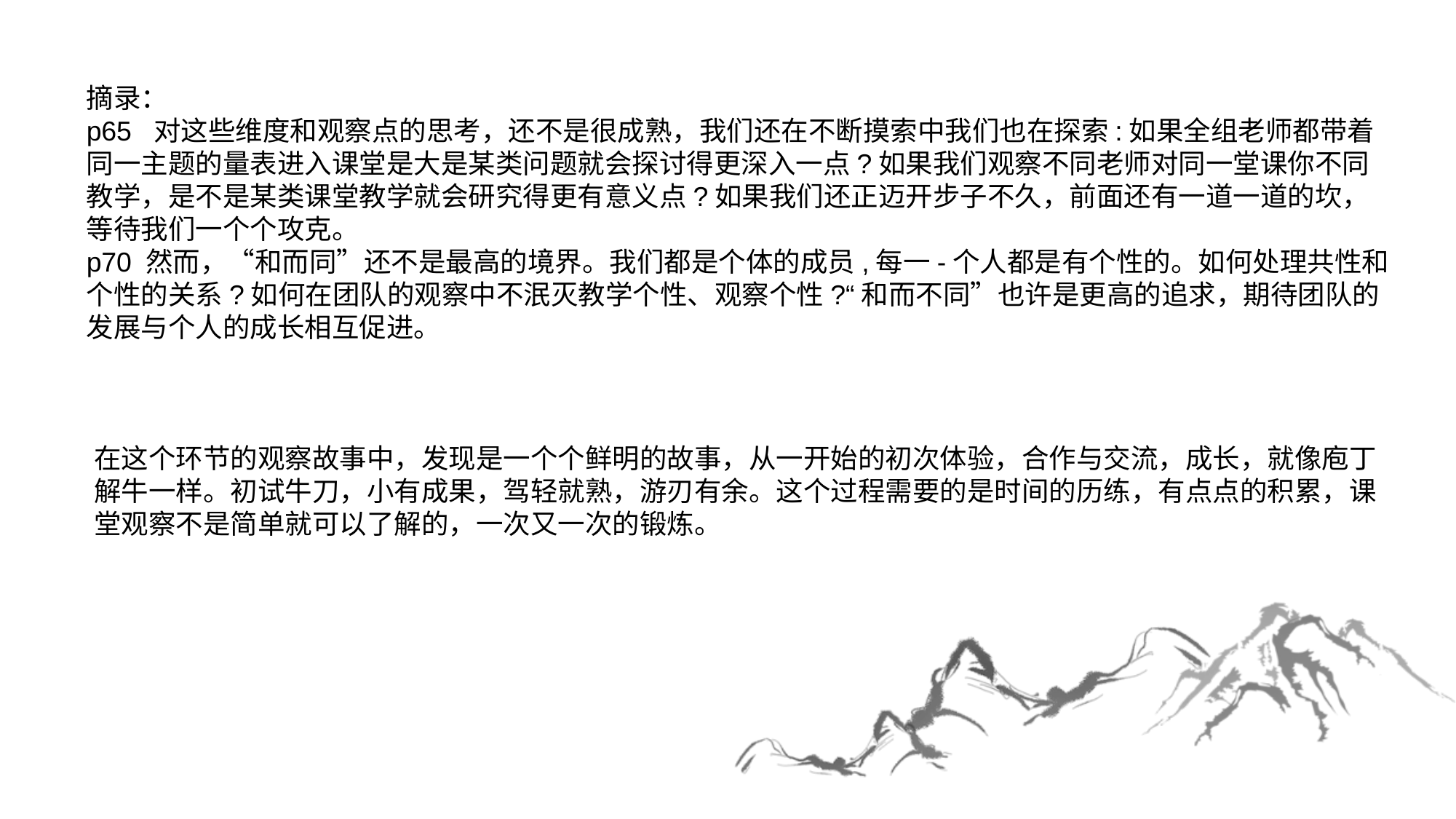

摘录：
p65  对这些维度和观察点的思考，还不是很成熟，我们还在不断摸索中我们也在探索:如果全组老师都带着同一主题的量表进入课堂是大是某类问题就会探讨得更深入一点?如果我们观察不同老师对同一堂课你不同教学，是不是某类课堂教学就会研究得更有意义点?如果我们还正迈开步子不久，前面还有一道一道的坎，等待我们一个个攻克。
p70 然而，“和而同”还不是最高的境界。我们都是个体的成员,每一-个人都是有个性的。如何处理共性和个性的关系?如何在团队的观察中不泯灭教学个性、观察个性?“和而不同”也许是更高的追求，期待团队的发展与个人的成长相互促进。
在这个环节的观察故事中，发现是一个个鲜明的故事，从一开始的初次体验，合作与交流，成长，就像庖丁解牛一样。初试牛刀，小有成果，驾轻就熟，游刃有余。这个过程需要的是时间的历练，有点点的积累，课堂观察不是简单就可以了解的，一次又一次的锻炼。